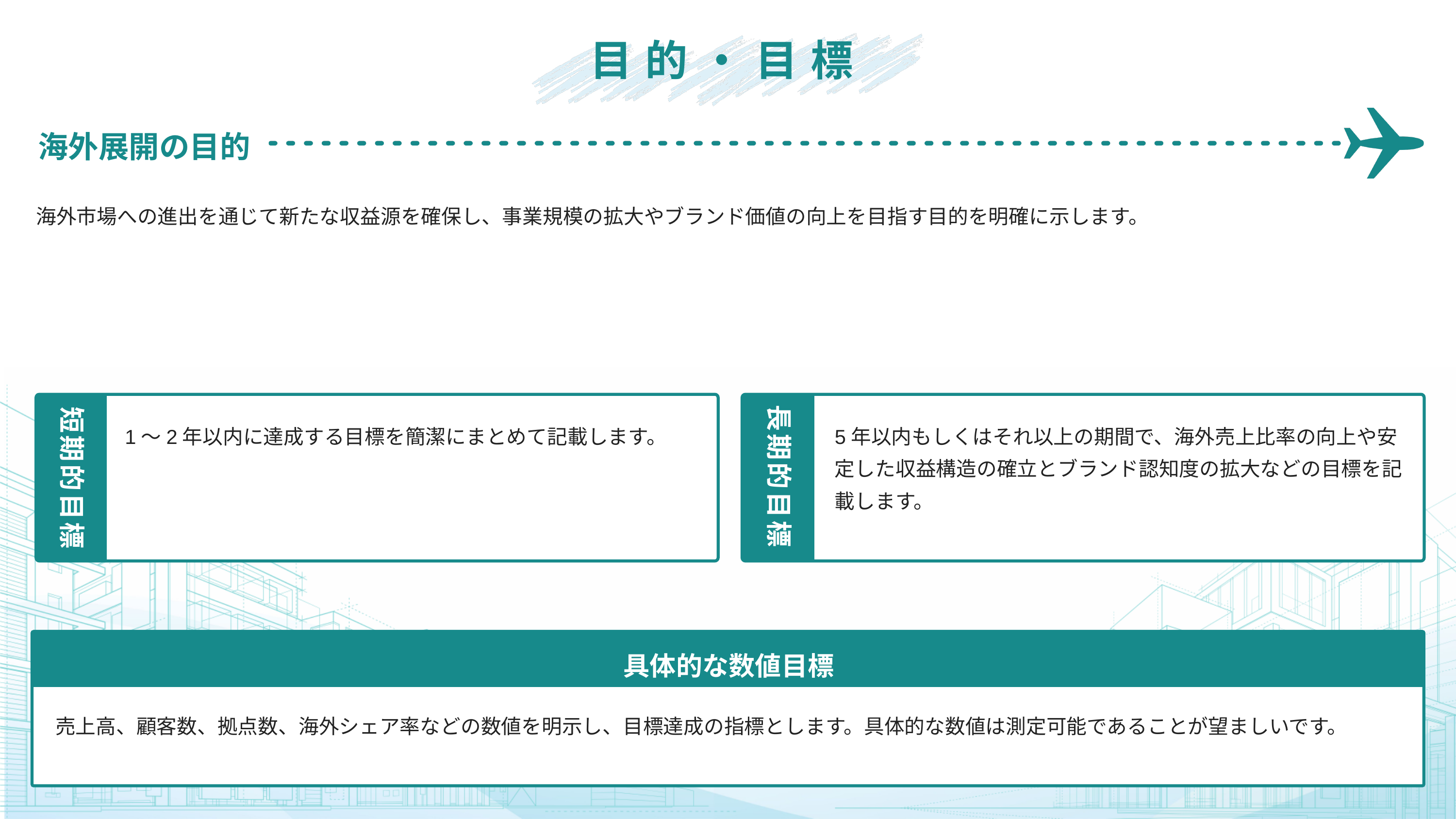

目的・目標

海外展開の目的
海外市場への進出を通じて新たな収益源を確保し、事業規模の拡大やブランド価値の向上を目指す目的を明確に示します。

長期的目標
短期的目標
1〜2年以内に達成する目標を簡潔にまとめて記載します。
5年以内もしくはそれ以上の期間で、海外売上比率の向上や安定した収益構造の確立とブランド認知度の拡大などの目標を記載します。

具体的な数値目標

売上高、顧客数、拠点数、海外シェア率などの数値を明示し、目標達成の指標とします。具体的な数値は測定可能であることが望ましいです。